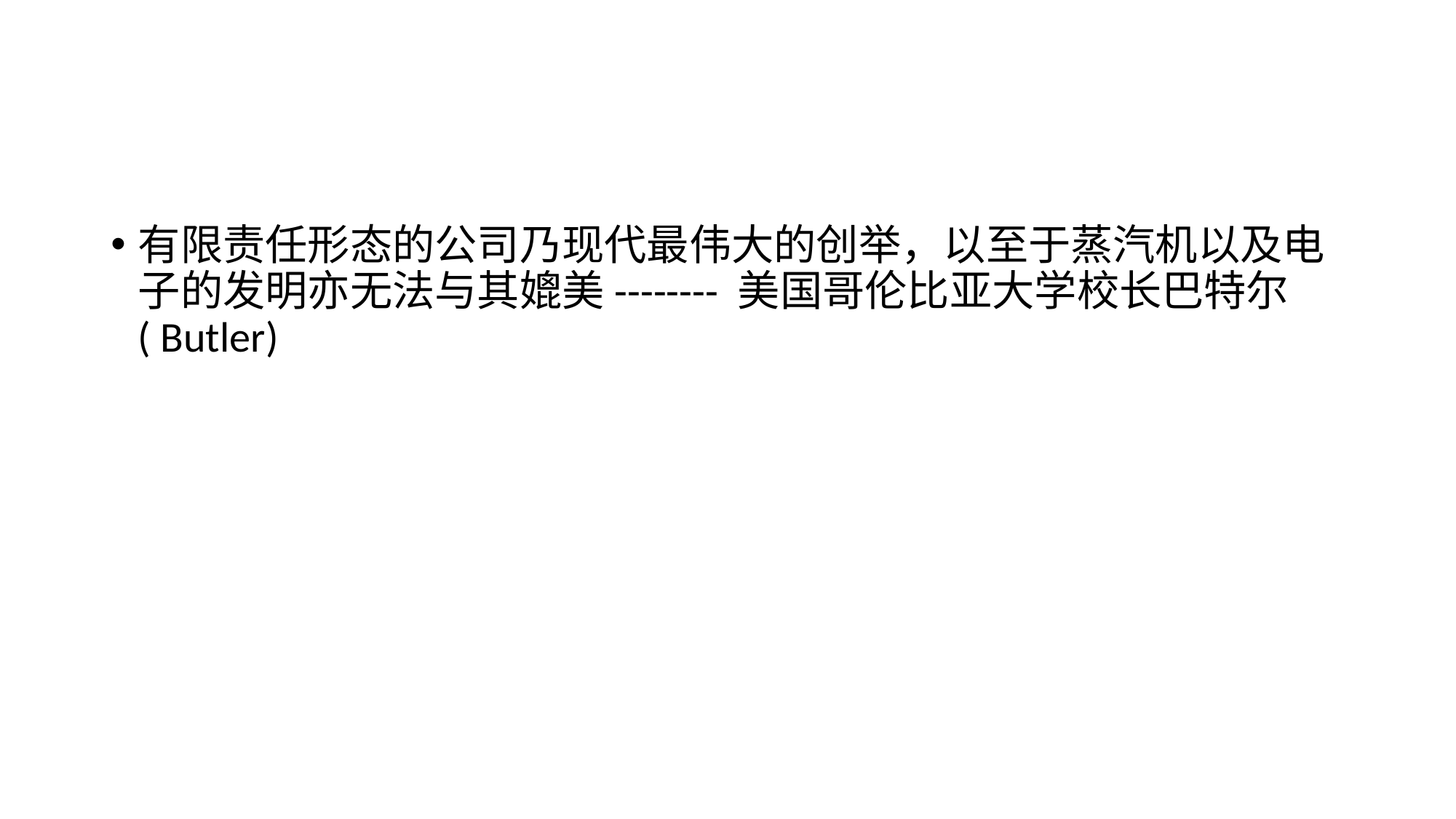

#
有限责任形态的公司乃现代最伟大的创举，以至于蒸汽机以及电子的发明亦无法与其媲美-------- 美国哥伦比亚大学校长巴特尔( Butler)